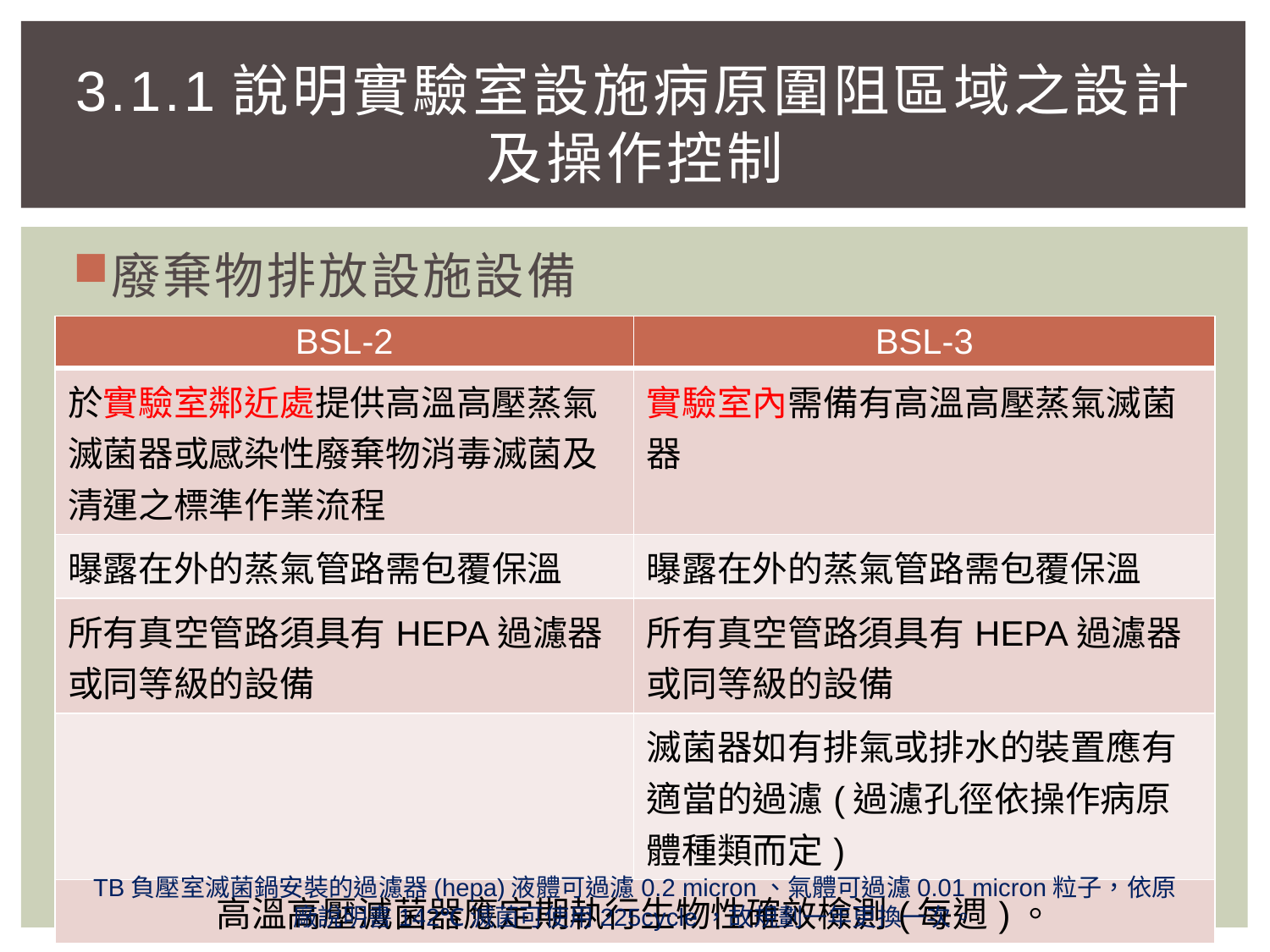

# 3.1.1說明實驗室設施病原圍阻區域之設計及操作控制
廢棄物排放設施設備

| BSL-2 | BSL-3 |
| --- | --- |
| 於實驗室鄰近處提供高溫高壓蒸氣滅菌器或感染性廢棄物消毒滅菌及清運之標準作業流程 | 實驗室內需備有高溫高壓蒸氣滅菌器 |
| 曝露在外的蒸氣管路需包覆保溫 | 曝露在外的蒸氣管路需包覆保溫 |
| 所有真空管路須具有HEPA過濾器或同等級的設備 | 所有真空管路須具有HEPA過濾器或同等級的設備 |
|  | 滅菌器如有排氣或排水的裝置應有適當的過濾(過濾孔徑依操作病原體種類而定) |
| 高溫高壓滅菌器應定期執行生物性確效檢測(每週)。 |  |
TB負壓室滅菌鍋安裝的過濾器(hepa)液體可過濾0.2 micron、氣體可過濾0.01 micron粒子，依原廠說明書142℃滅菌可使用225cycle，故規劃一年更換一次。
43